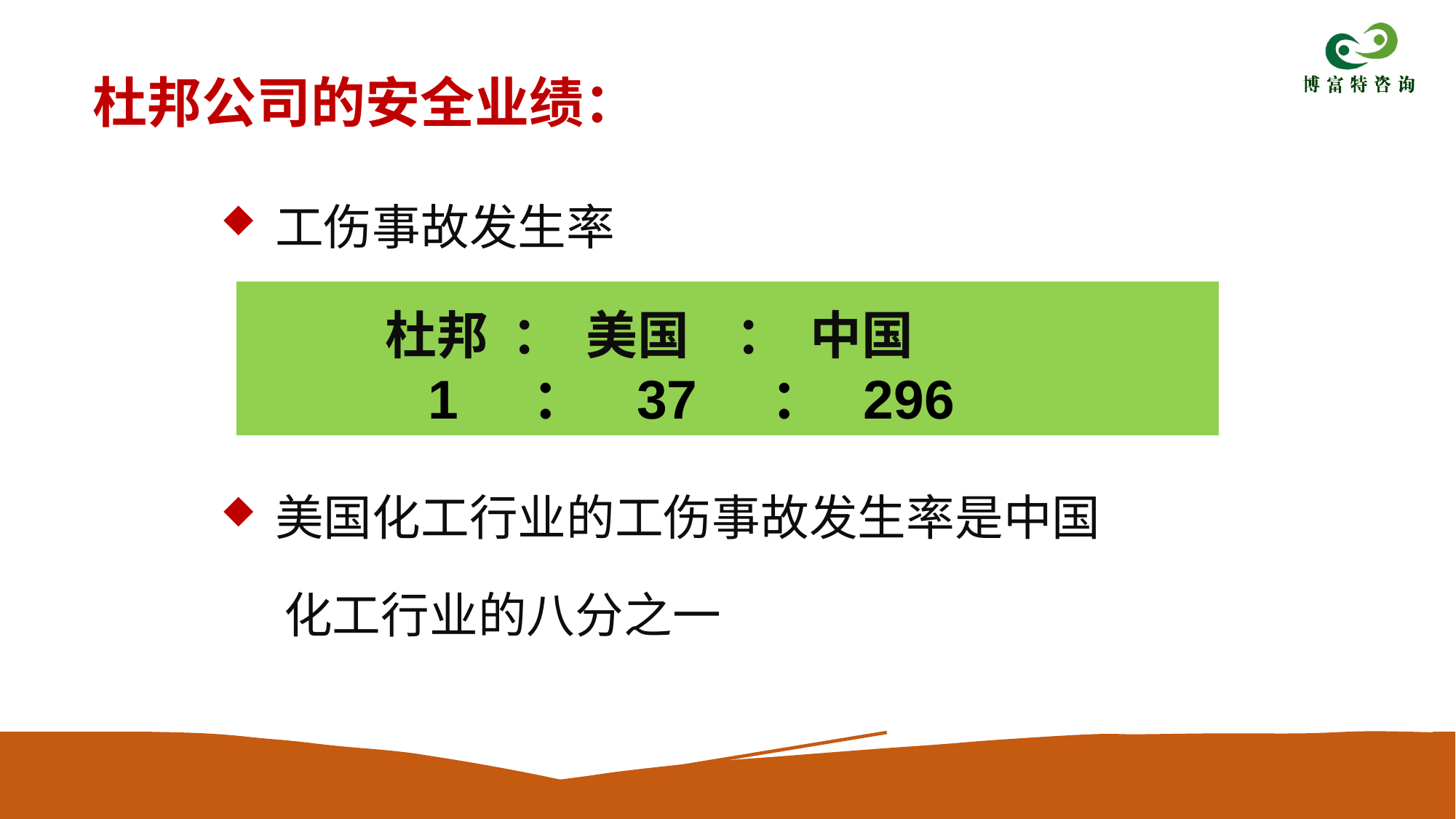

杜邦公司的安全业绩：
工伤事故发生率

美国化工行业的工伤事故发生率是中国
	 化工行业的八分之一
           杜邦  ：  美国    ：  中国
            1    ：   37    ：  296